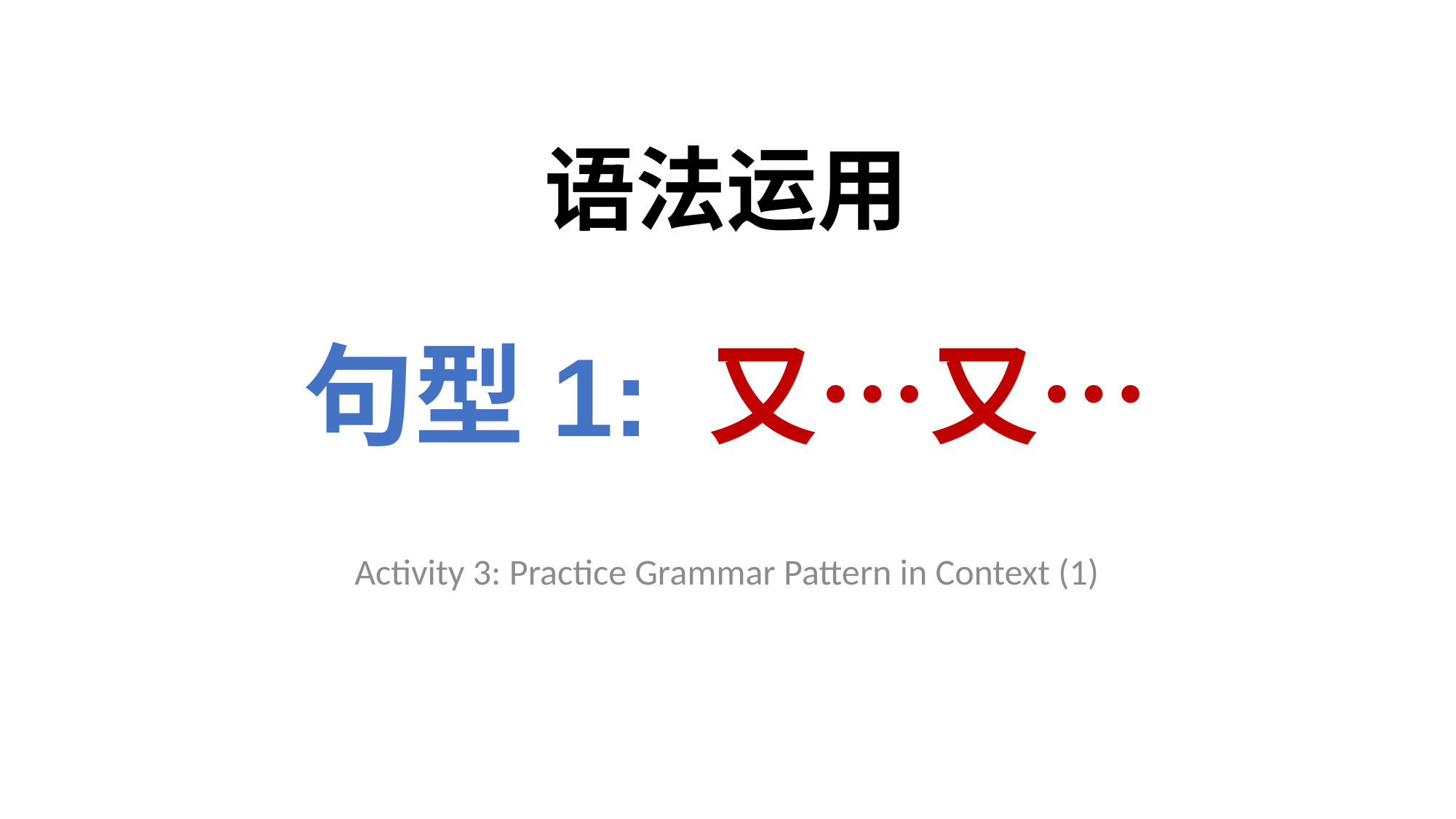

# 语法运用 句型1: 又…又…
Activity 3: Practice Grammar Pattern in Context (1)